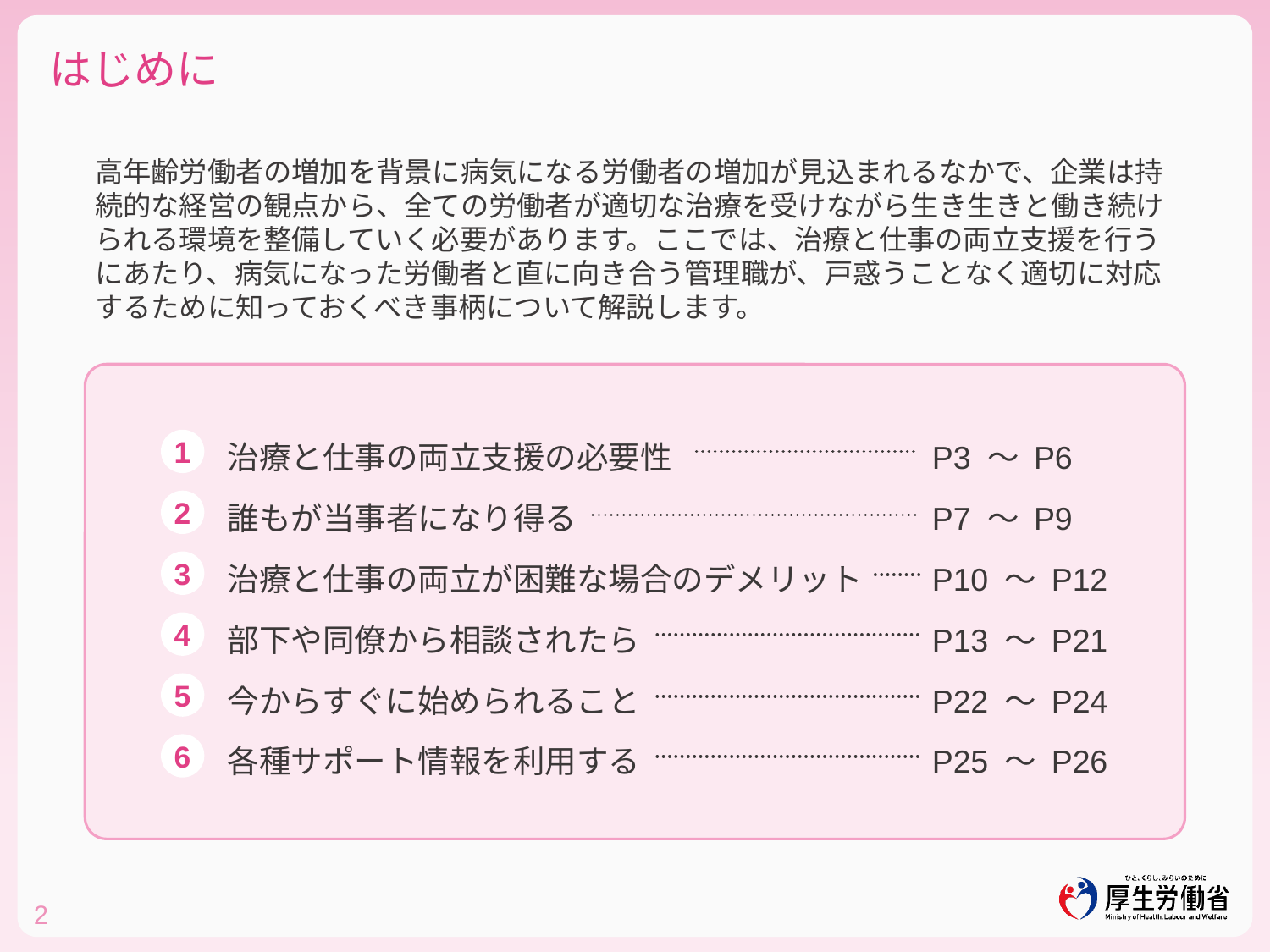

はじめに
高年齢労働者の増加を背景に病気になる労働者の増加が見込まれるなかで、企業は持続的な経営の観点から、全ての労働者が適切な治療を受けながら生き生きと働き続けられる環境を整備していく必要があります。ここでは、治療と仕事の両立支援を行うにあたり、病気になった労働者と直に向き合う管理職が、戸惑うことなく適切に対応するために知っておくべき事柄について解説します。

治療と仕事の両立支援の必要性
P3 ～ P6

1
誰もが当事者になり得る
P7 ～ P9

2
治療と仕事の両立が困難な場合のデメリット
P10 ～ P12

3
部下や同僚から相談されたら
P13 ～ P21

4
今からすぐに始められること
P22 ～ P24

5
各種サポート情報を利用する
P25 ～ P26

6
2